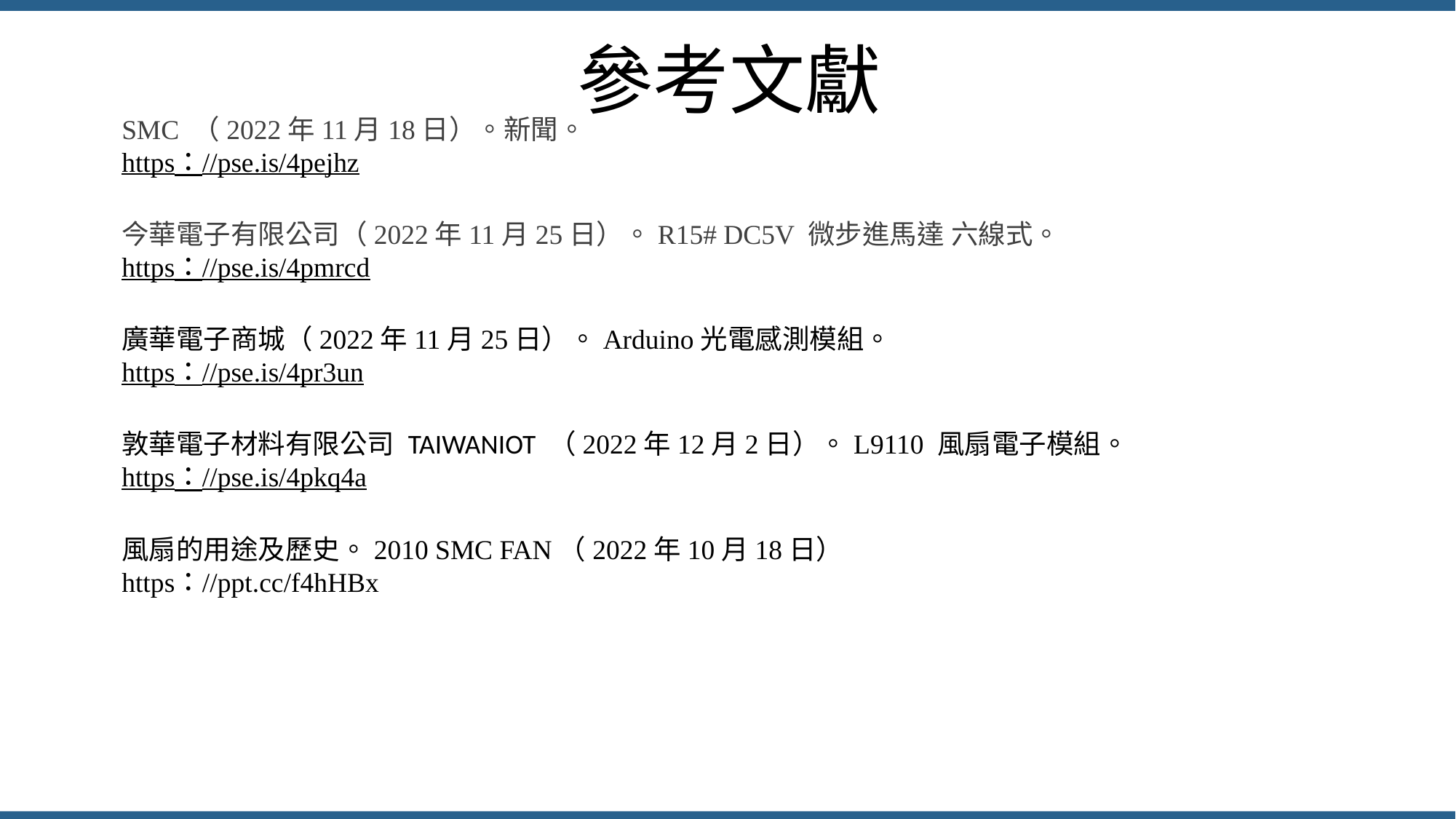

參考文獻
SMC （2022年11月18日）。新聞。
https：//pse.is/4pejhz

今華電子有限公司（2022年11月25日）。R15# DC5V 微步進馬達 六線式。
https：//pse.is/4pmrcd

廣華電子商城（2022年11月25日）。Arduino光電感測模組。
https：//pse.is/4pr3un

敦華電子材料有限公司 TAIWANIOT （2022年12月2日）。L9110 風扇電子模組。
https：//pse.is/4pkq4a

風扇的用途及歷史。2010 SMC FAN（2022年10月18日）
https：//ppt.cc/f4hHBx